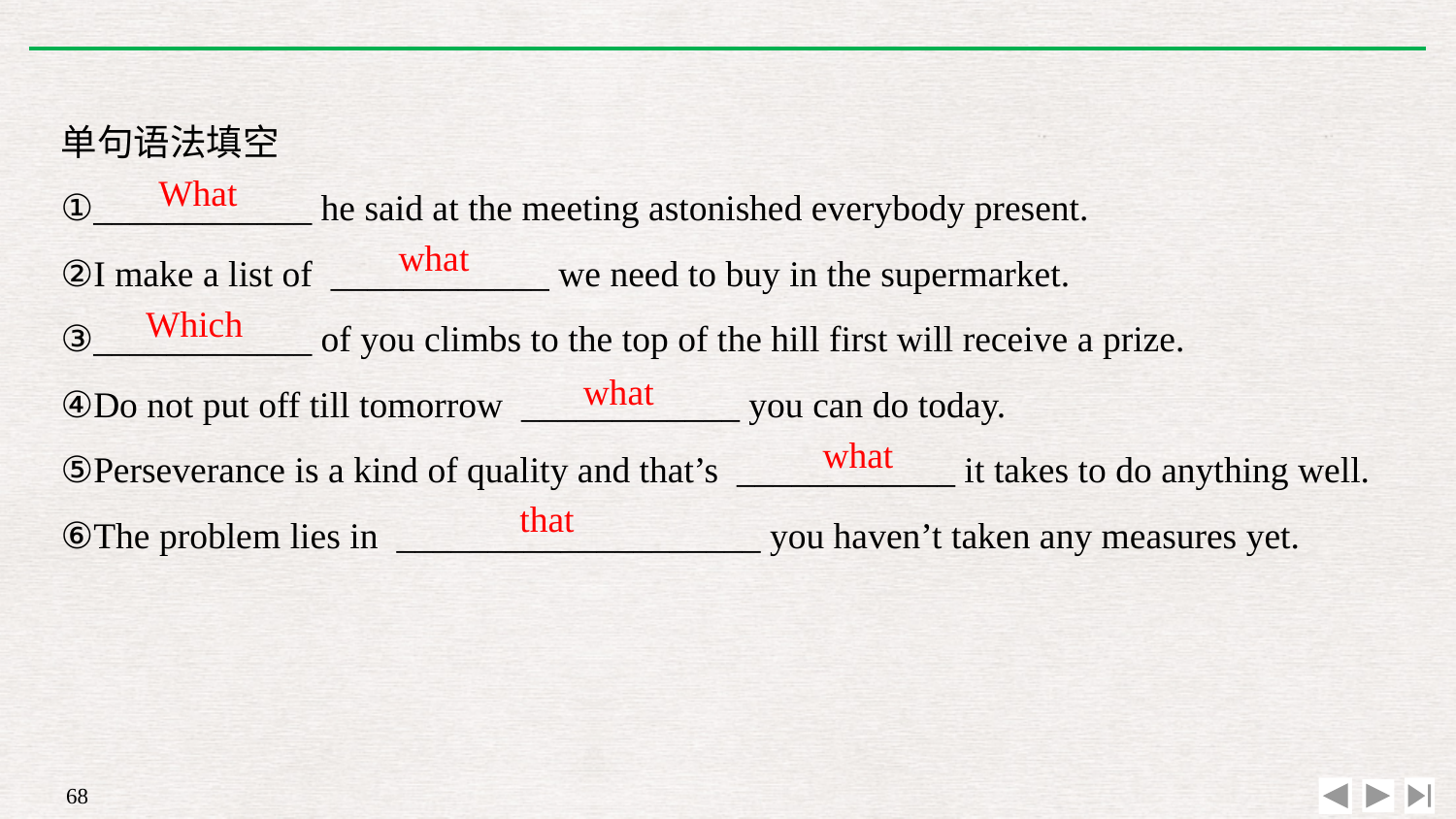

单句语法填空
①____________ he said at the meeting astonished everybody present.
②I make a list of  ____________ we need to buy in the supermarket.
③____________ of you climbs to the top of the hill first will receive a prize.
④Do not put off till tomorrow  ____________ you can do today.
⑤Perseverance is a kind of quality and that’s  ____________ it takes to do anything well.
⑥The problem lies in  ____________________ you haven’t taken any measures yet.
What
what
Which
what
what
that